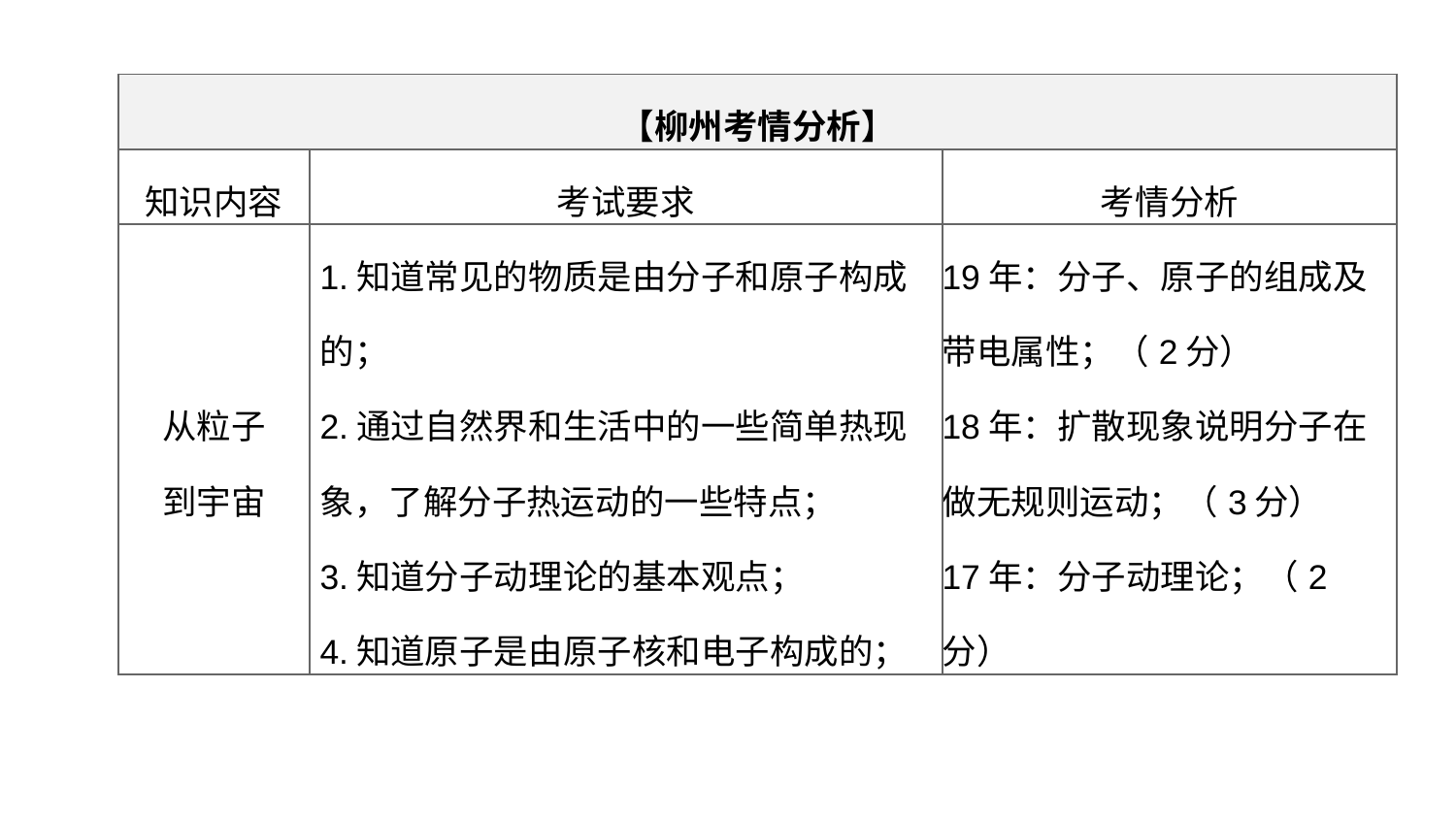

| 【柳州考情分析】 |  |  |
| --- | --- | --- |
| 知识内容 | 考试要求 | 考情分析 |
| 从粒子 到宇宙 | 1.知道常见的物质是由分子和原子构成的； 2.通过自然界和生活中的一些简单热现象，了解分子热运动的一些特点； 3.知道分子动理论的基本观点； 4.知道原子是由原子核和电子构成的； | 19年：分子、原子的组成及带电属性；（2分）　 18年：扩散现象说明分子在做无规则运动；（3分） 17年：分子动理论；（2分） |